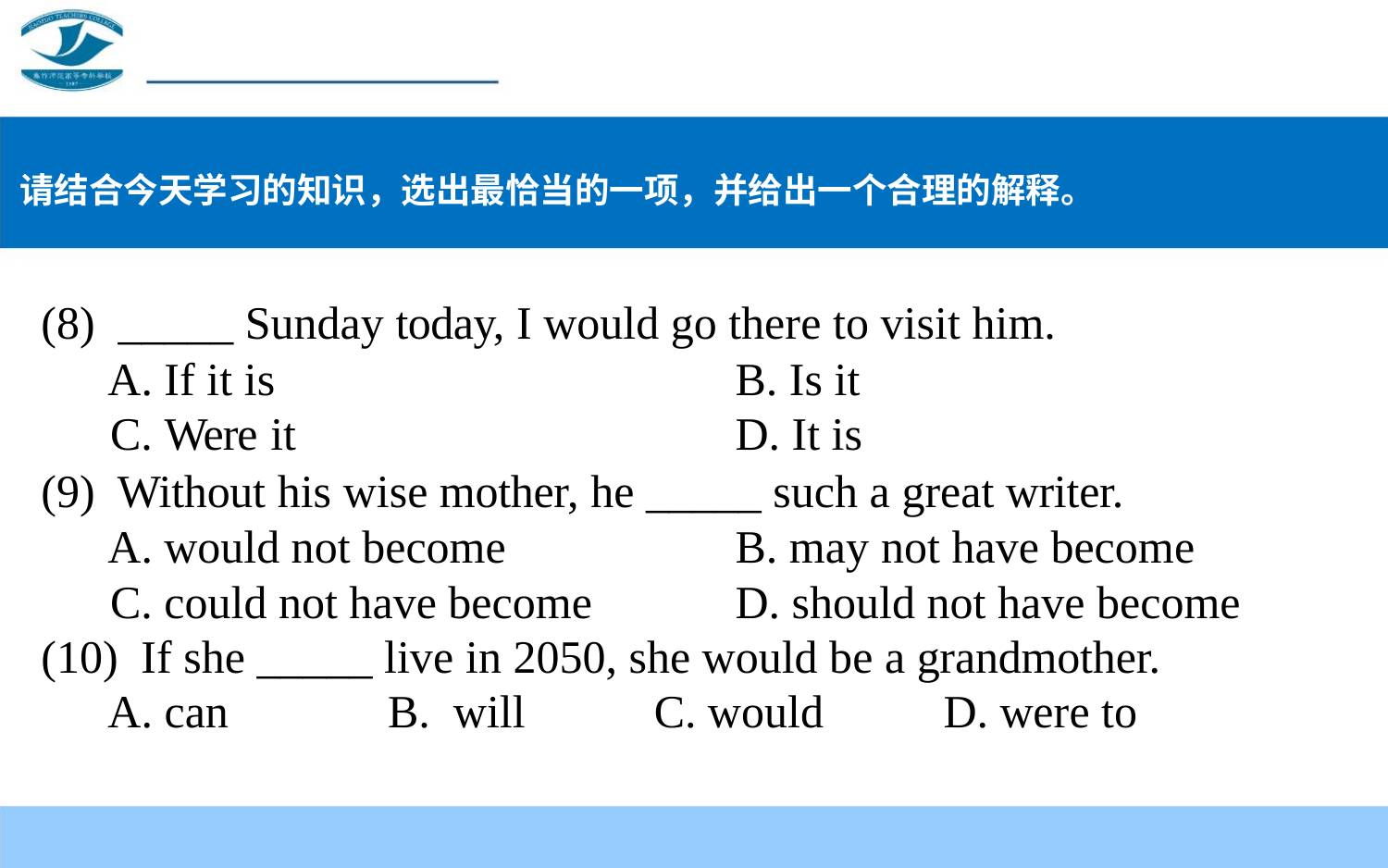

请结合今天学习的知识，选出最恰当的一项，并给出一个合理的解释。
(8) _____ Sunday today, I would go there to visit him.
A. If it is
C. Were it
B. Is it
D. It is
(9) Without his wise mother, he _____ such a great writer.
A. would not become
B. may not have become
C. could not have become
D. should not have become
(10) If she _____ live in 2050, she would be a grandmother.
A. can B. will C. would D. were to